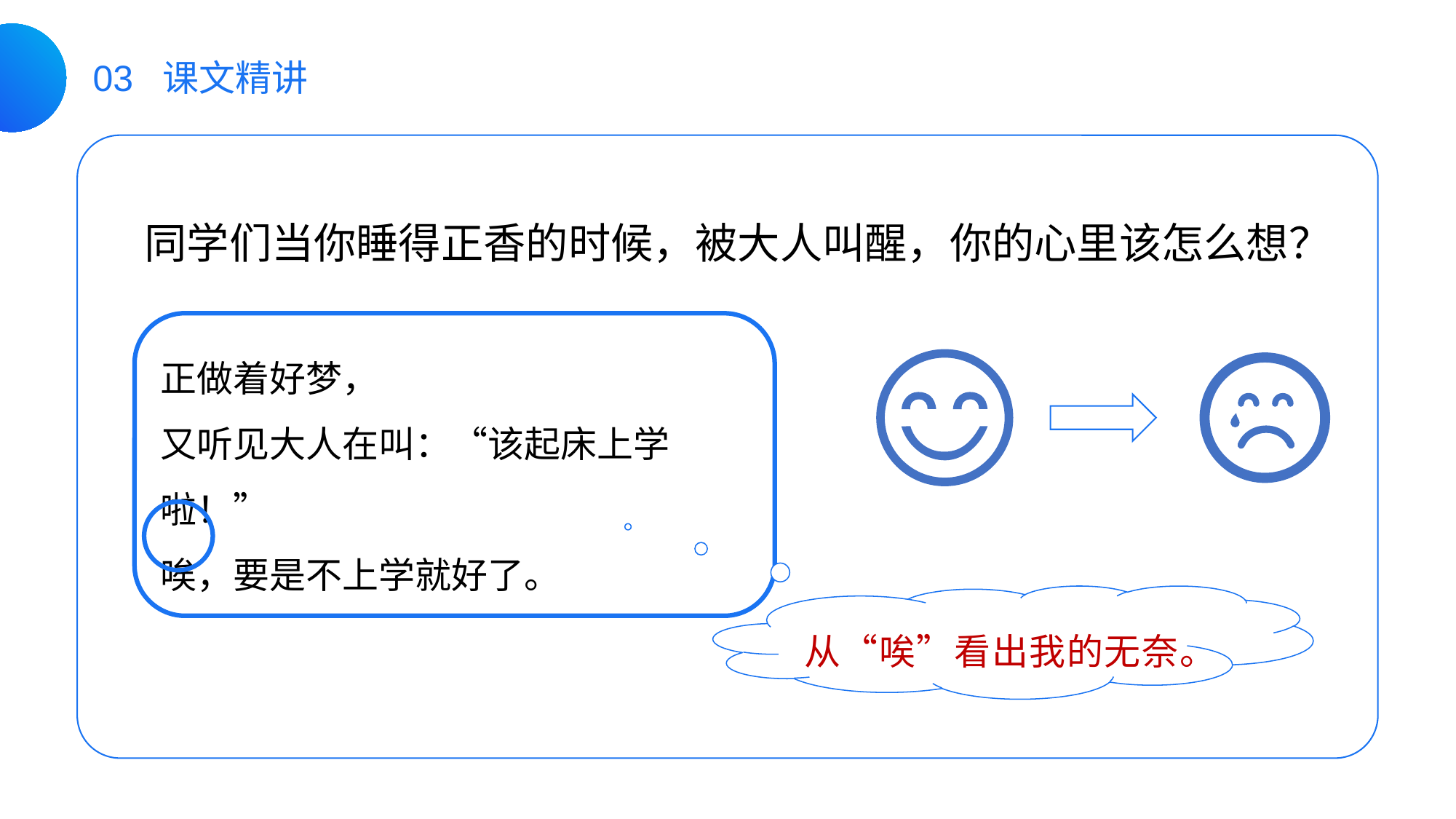

03  课文精讲

同学们当你睡得正香的时候，被大人叫醒，你的心里该怎么想？

正做着好梦，
又听见大人在叫：“该起床上学啦！”
唉，要是不上学就好了。

从“唉”看出我的无奈。